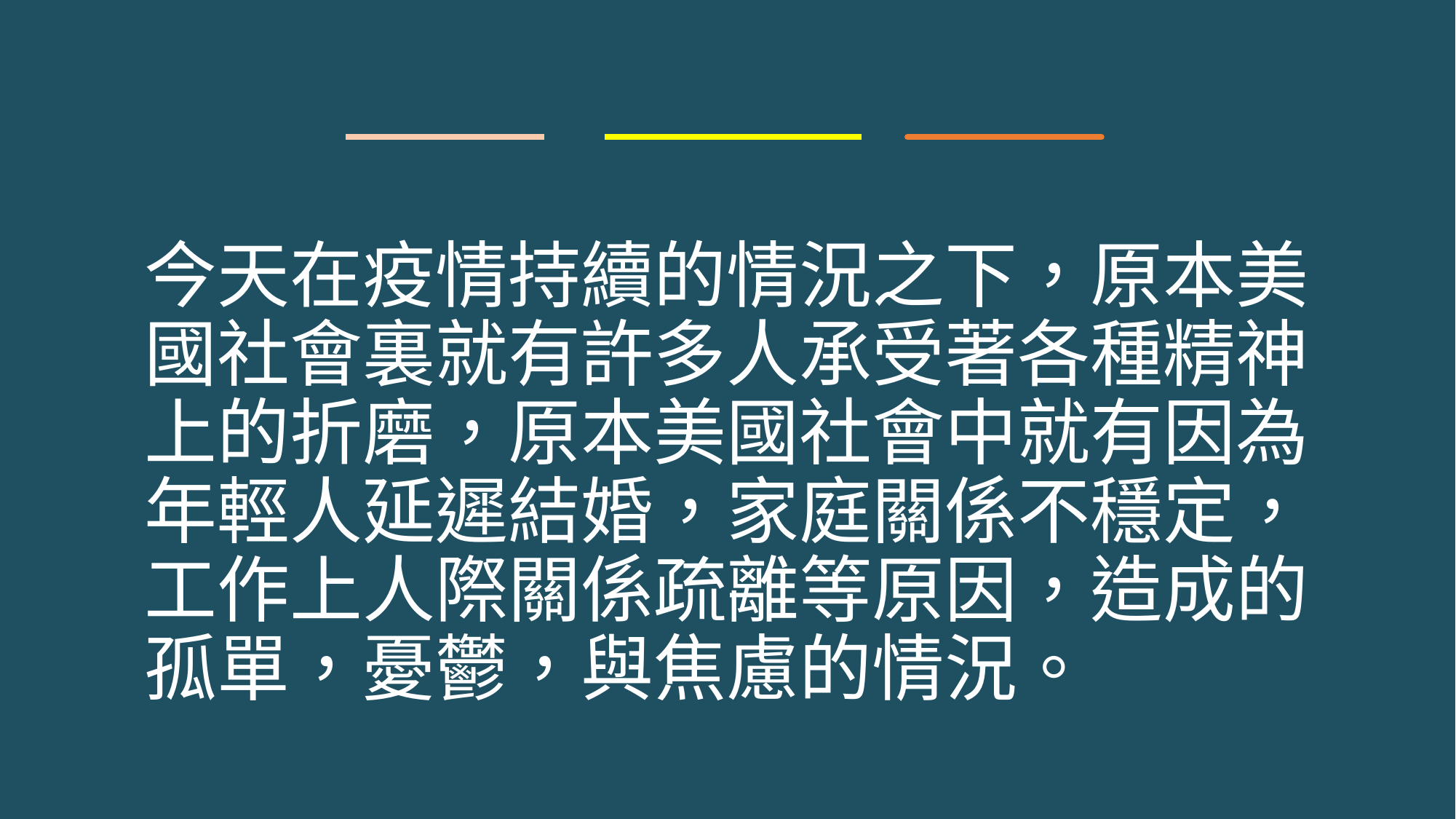

今天在疫情持續的情況之下，原本美國社會裏就有許多人承受著各種精神上的折磨，原本美國社會中就有因為年輕人延遲結婚，家庭關係不穩定，工作上人際關係疏離等原因，造成的孤單，憂鬱，與焦慮的情況。